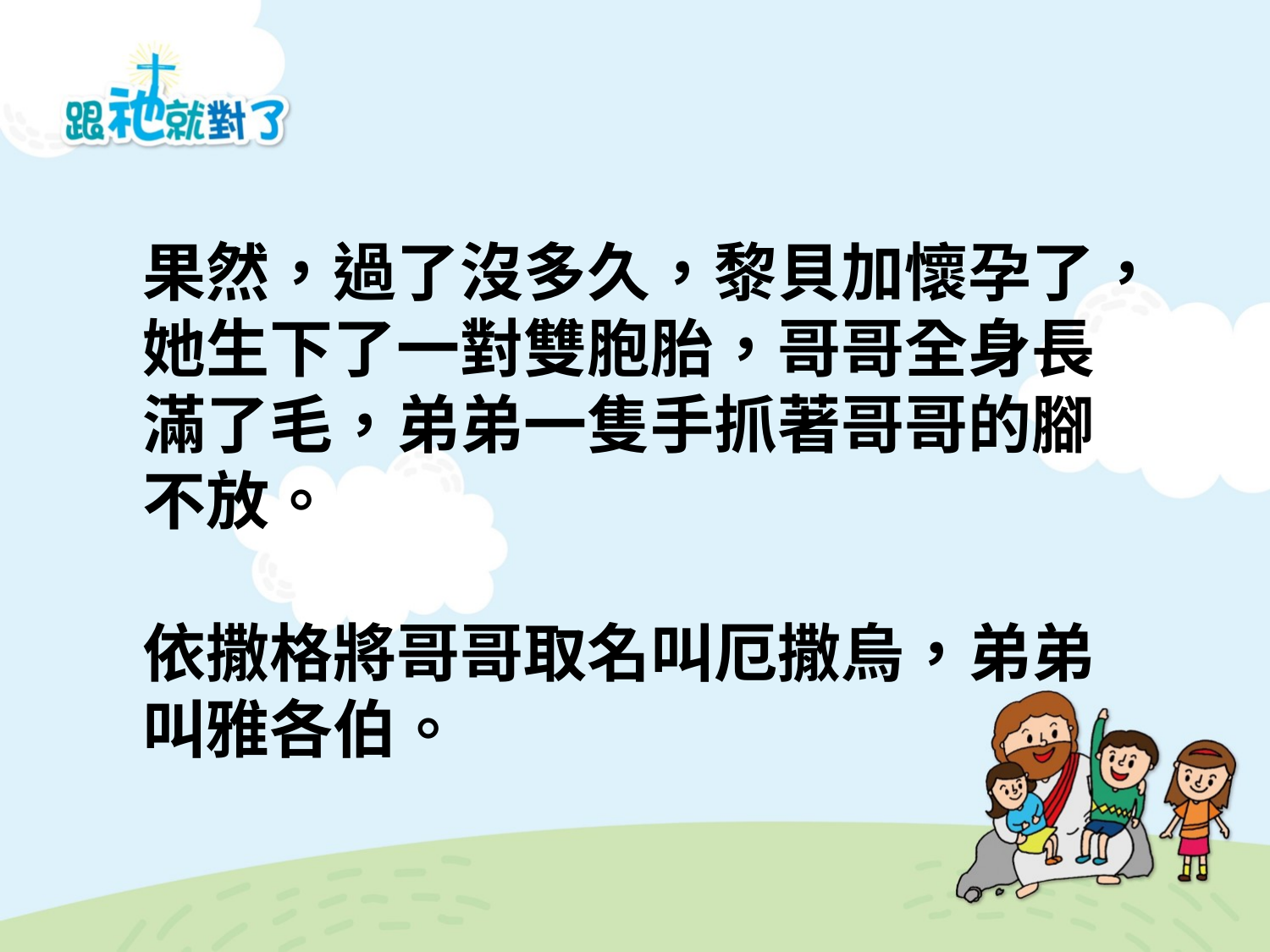

果然，過了沒多久，黎貝加懷孕了，她生下了一對雙胞胎，哥哥全身長滿了毛，弟弟一隻手抓著哥哥的腳不放。

依撒格將哥哥取名叫厄撒烏，弟弟叫雅各伯。